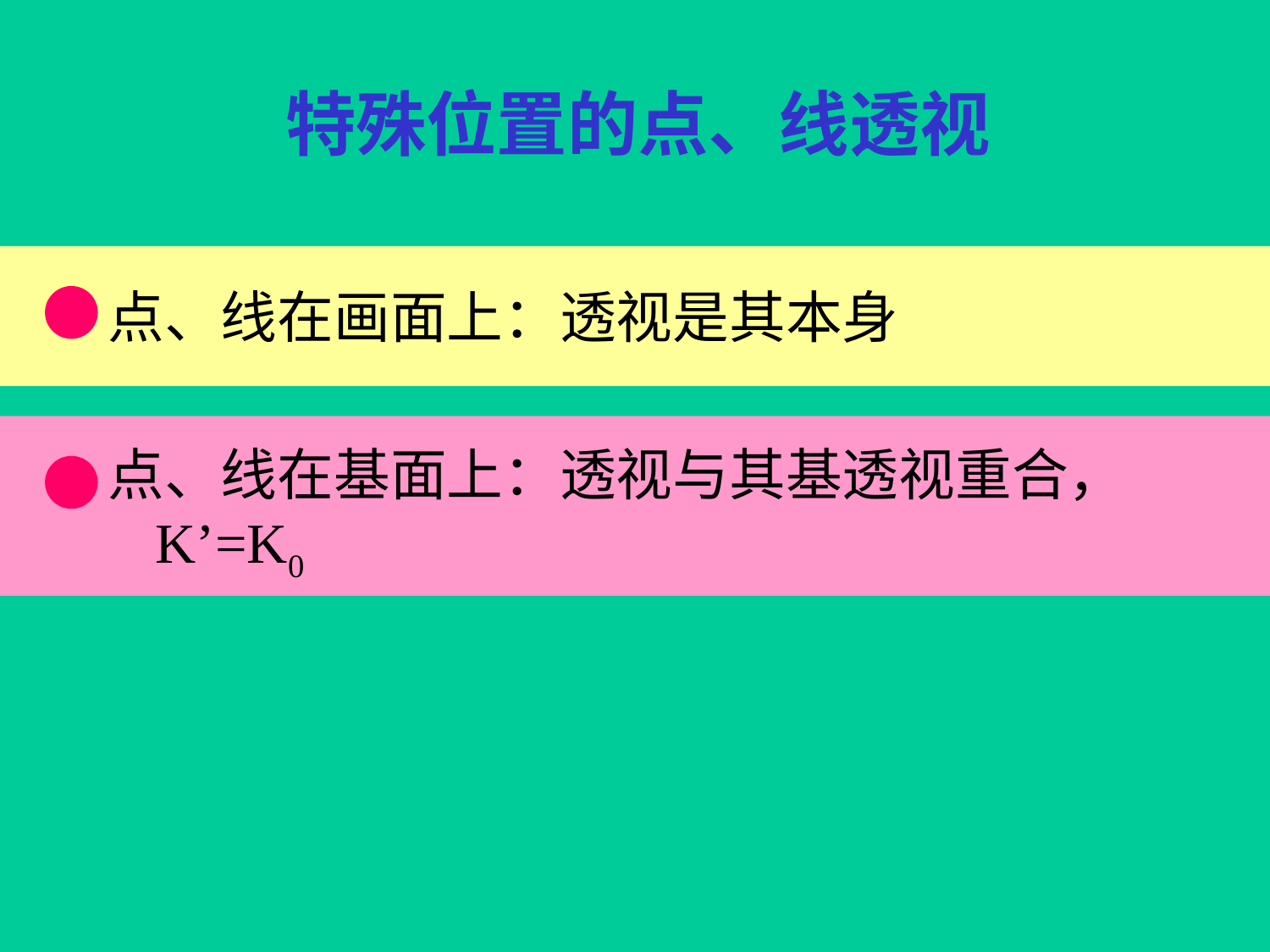

# 特殊位置的点、线透视

点、线在画面上：透视是其本身

点、线在基面上：透视与其基透视重合，K’=K0